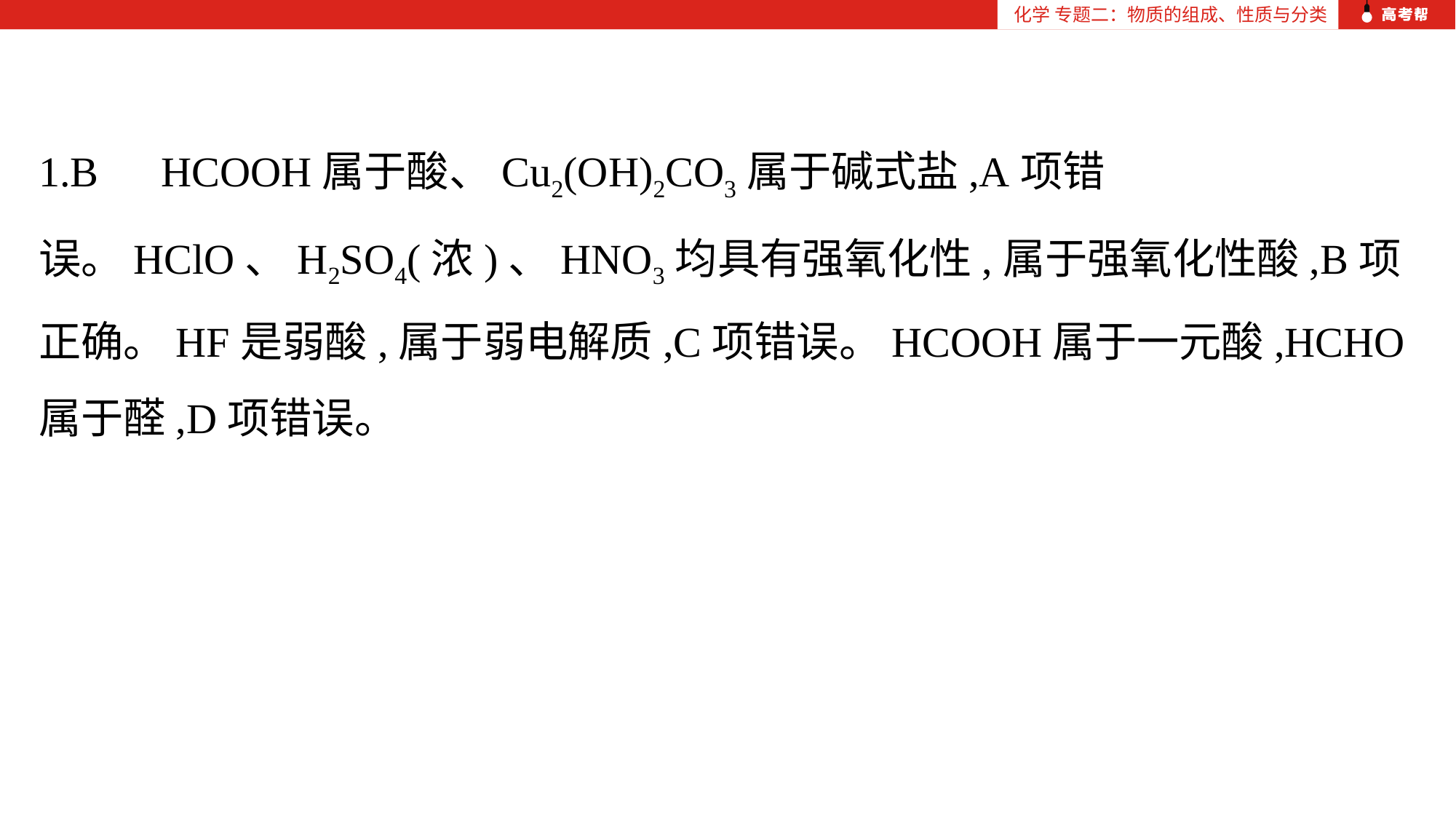

化学 专题二：物质的组成、性质与分类

1.B　HCOOH属于酸、Cu2(OH)2CO3属于碱式盐,A项错误。HClO、H2SO4(浓)、HNO3均具有强氧化性,属于强氧化性酸,B项正确。HF是弱酸,属于弱电解质,C项错误。HCOOH属于一元酸,HCHO属于醛,D项错误。